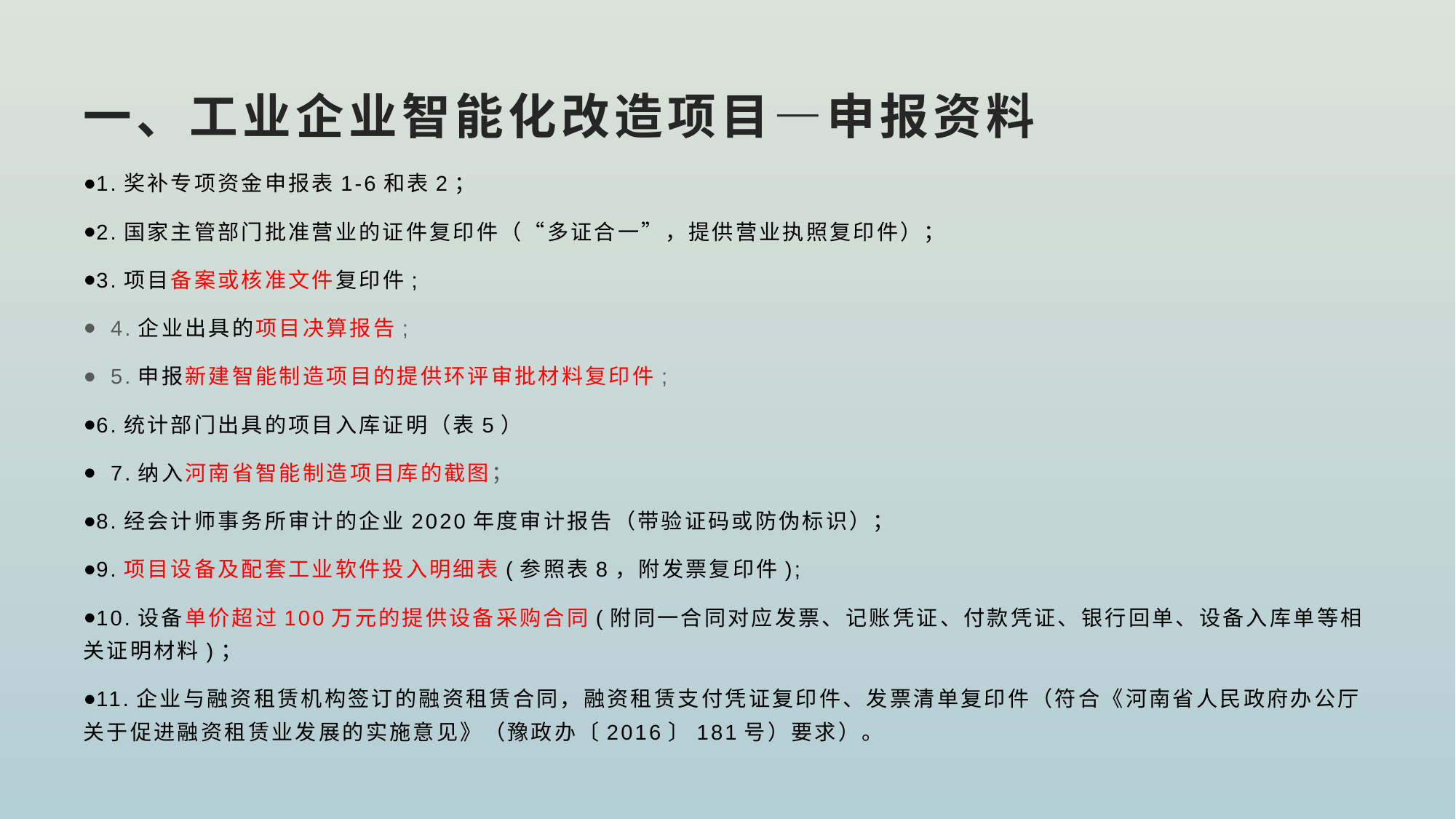

# 一、工业企业智能化改造项目—申报资料
1.奖补专项资金申报表1-6和表2；
2.国家主管部门批准营业的证件复印件（“多证合一”，提供营业执照复印件）；
3.项目备案或核准文件复印件;
4.企业出具的项目决算报告;
5.申报新建智能制造项目的提供环评审批材料复印件;
6.统计部门出具的项目入库证明（表5）
7.纳入河南省智能制造项目库的截图；
8.经会计师事务所审计的企业2020年度审计报告（带验证码或防伪标识）；
9.项目设备及配套工业软件投入明细表(参照表8，附发票复印件);
10.设备单价超过100万元的提供设备采购合同(附同一合同对应发票、记账凭证、付款凭证、银行回单、设备入库单等相关证明材料)；
11.企业与融资租赁机构签订的融资租赁合同，融资租赁支付凭证复印件、发票清单复印件（符合《河南省人民政府办公厅关于促进融资租赁业发展的实施意见》（豫政办〔2016〕181号）要求）。